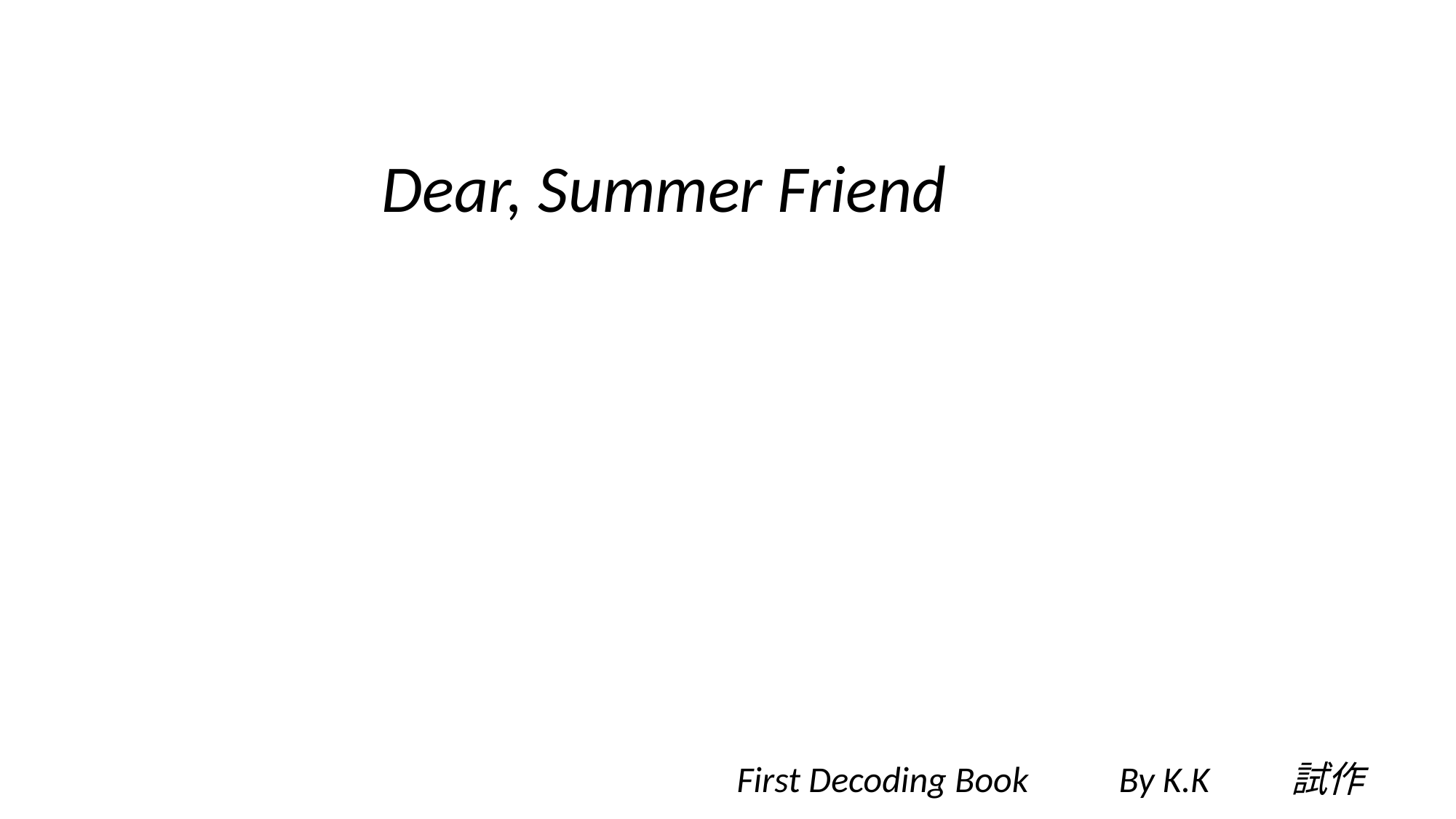

# Dear, Summer Friend
First Decoding Book　　By K.K　　試作